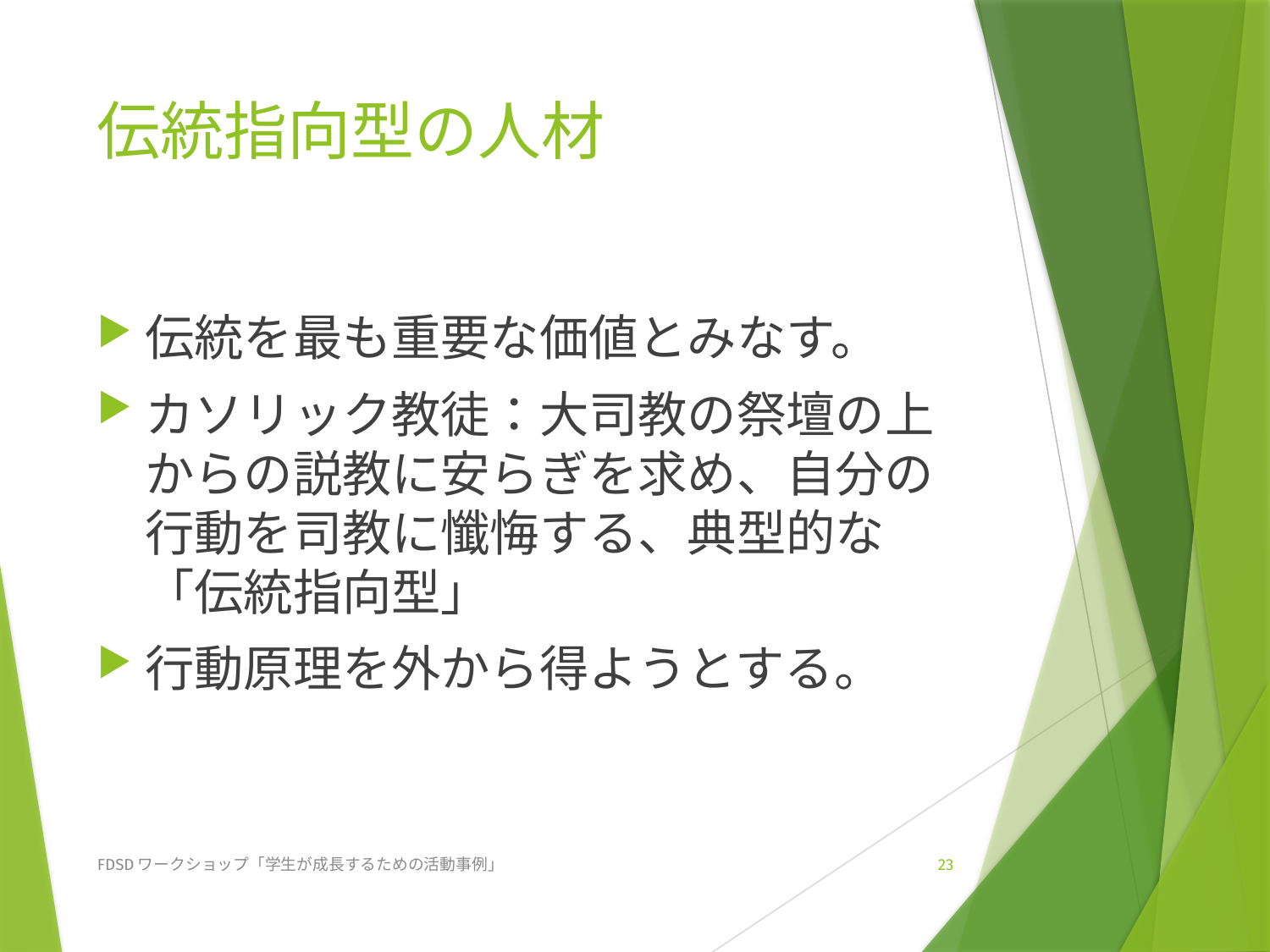

# 伝統指向型の人材
伝統を最も重要な価値とみなす。
カソリック教徒：大司教の祭壇の上からの説教に安らぎを求め、自分の行動を司教に懺悔する、典型的な「伝統指向型」
行動原理を外から得ようとする。

FDSDワークショップ「学生が成長するための活動事例」
23